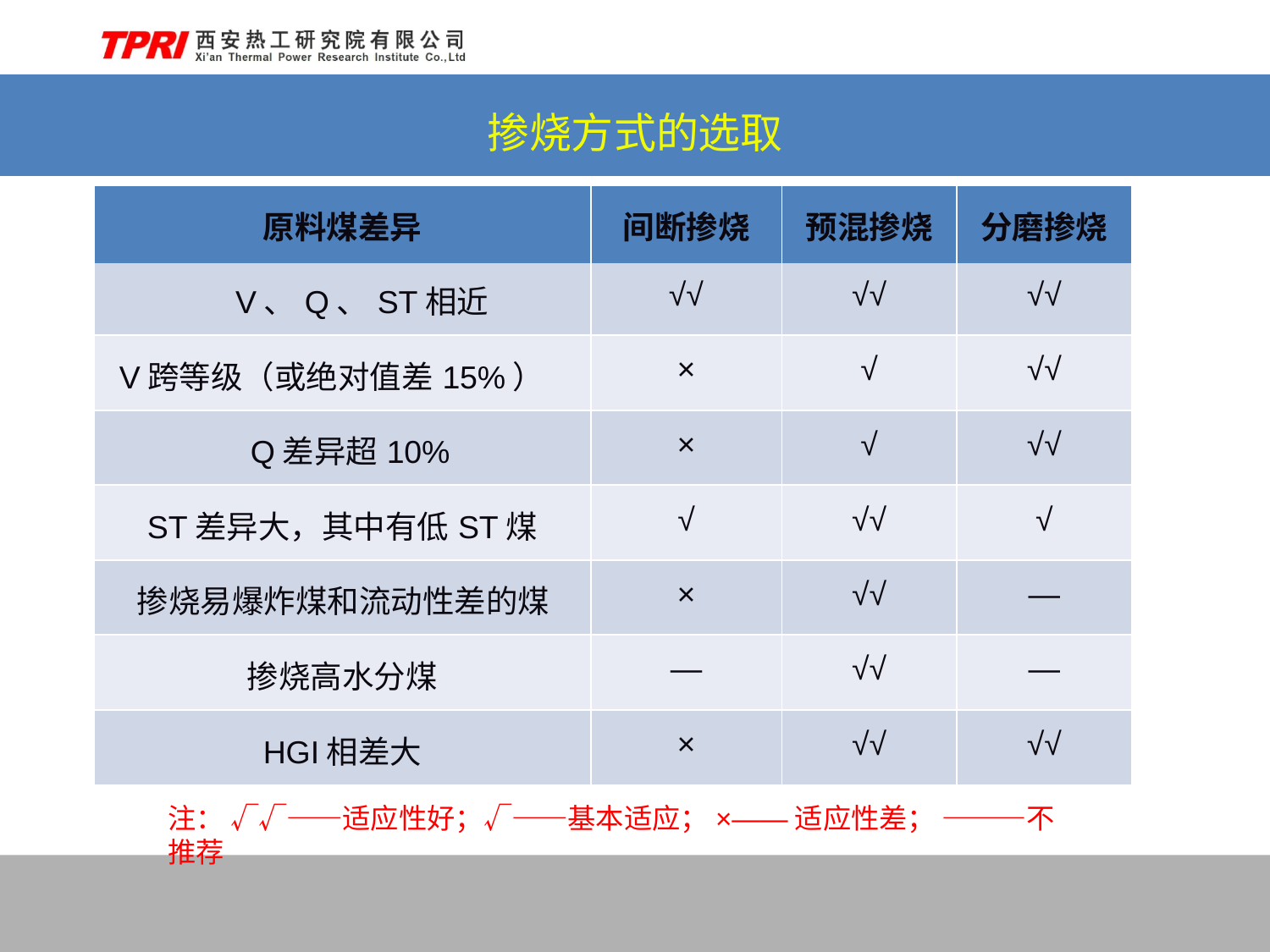

# 掺烧方式的选取
| 原料煤差异 | 间断掺烧 | 预混掺烧 | 分磨掺烧 |
| --- | --- | --- | --- |
| V、Q、ST相近 | √√ | √√ | √√ |
| V跨等级（或绝对值差15%） | × | √ | √√ |
| Q差异超10% | × | √ | √√ |
| ST差异大，其中有低ST煤 | √ | √√ | √ |
| 掺烧易爆炸煤和流动性差的煤 | × | √√ | — |
| 掺烧高水分煤 | — | √√ | — |
| HGI相差大 | × | √√ | √√ |
注： √√——适应性好；√——基本适应；×——适应性差； ———不推荐